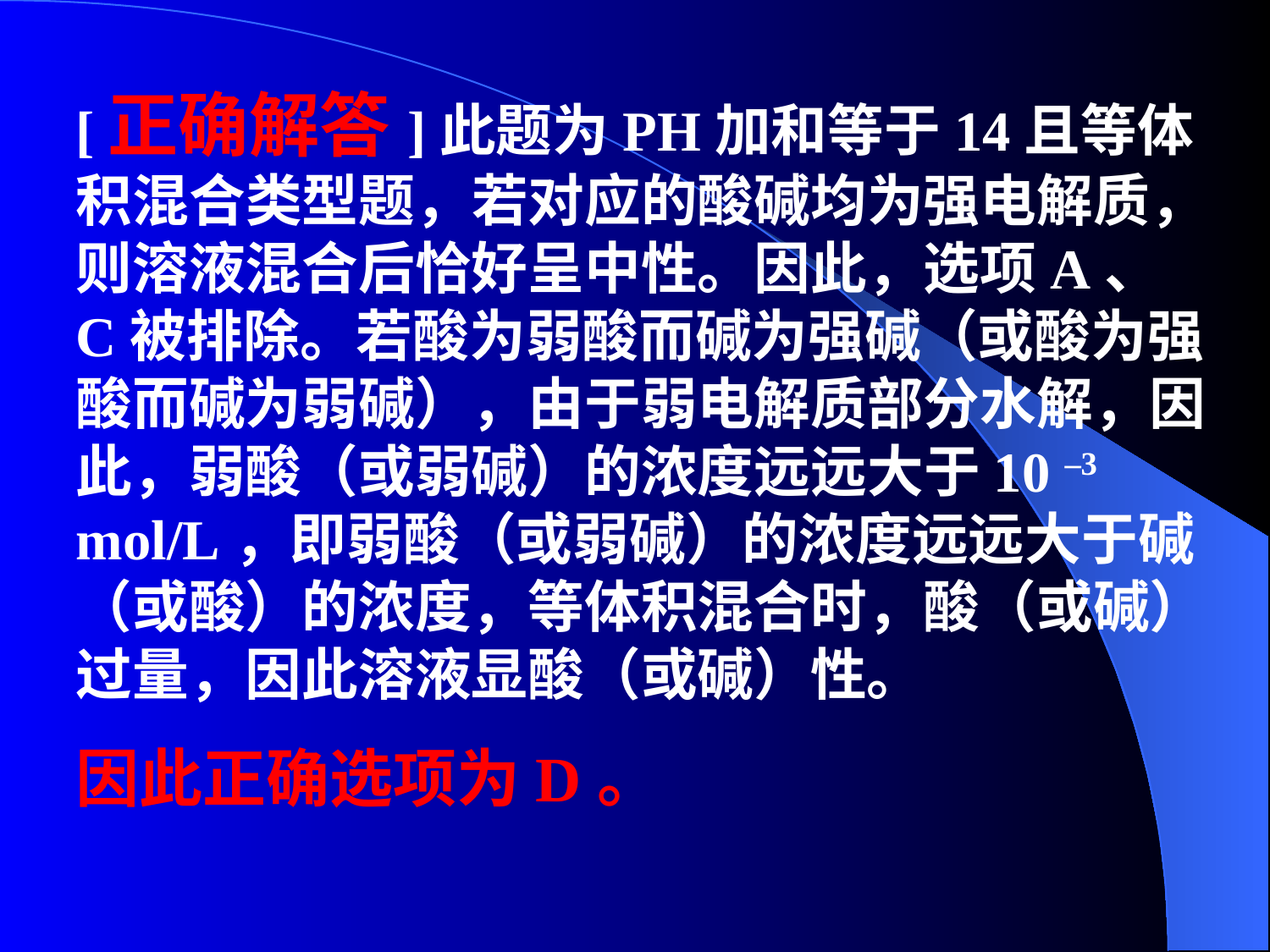

[正确解答]此题为PH加和等于14且等体积混合类型题，若对应的酸碱均为强电解质，则溶液混合后恰好呈中性。因此，选项A、C被排除。若酸为弱酸而碱为强碱（或酸为强酸而碱为弱碱），由于弱电解质部分水解，因此，弱酸（或弱碱）的浓度远远大于10 –3 mol/L，即弱酸（或弱碱）的浓度远远大于碱（或酸）的浓度，等体积混合时，酸（或碱）过量，因此溶液显酸（或碱）性。
因此正确选项为D。

36